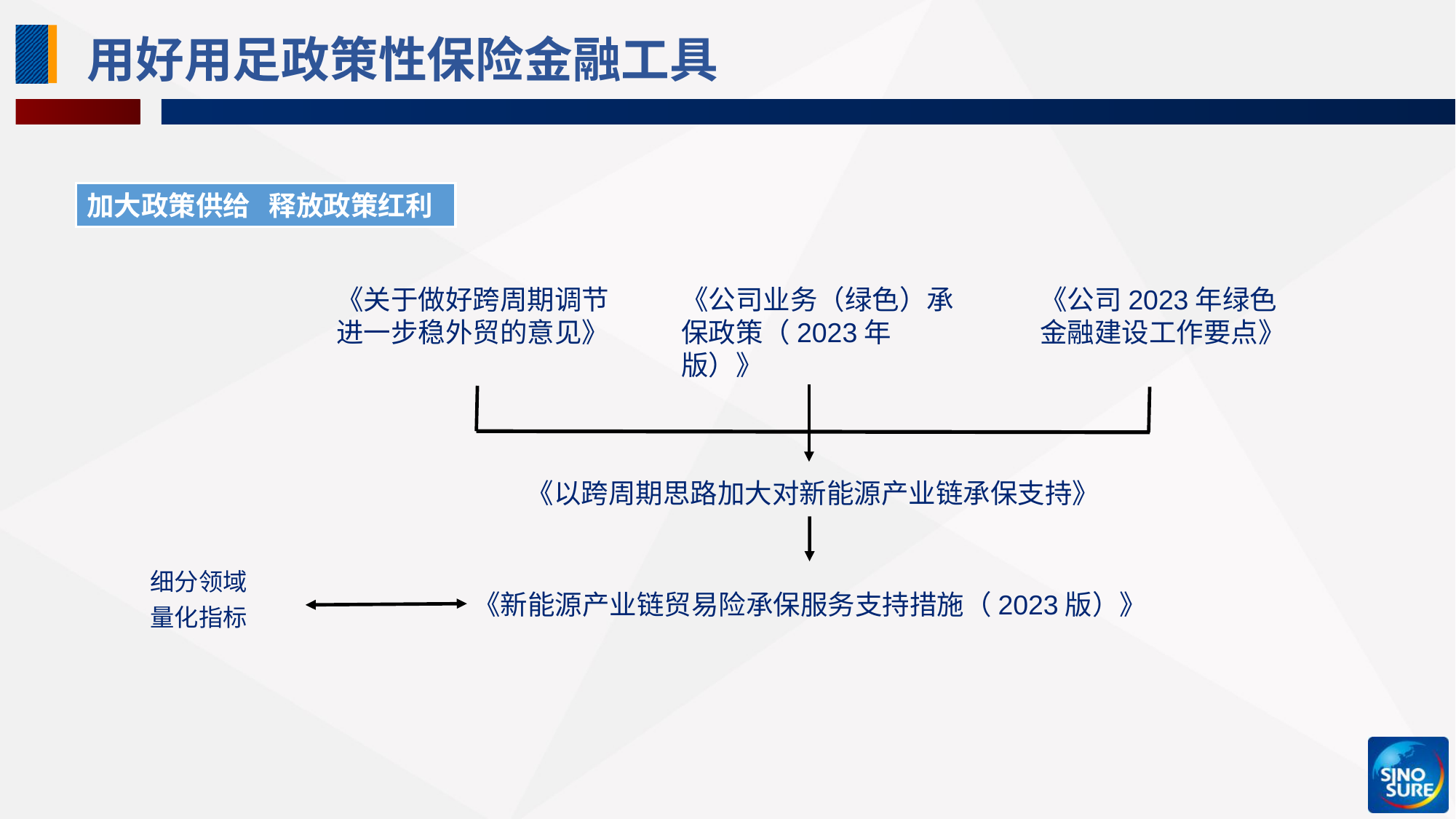

# 用好用足政策性保险金融工具
加大政策供给   释放政策红利
《关于做好跨周期调节进一步稳外贸的意见》
《公司业务（绿色）承保政策（2023年版）》
《公司2023年绿色金融建设工作要点》
《以跨周期思路加大对新能源产业链承保支持》
细分领域
量化指标
《新能源产业链贸易险承保服务支持措施（2023版）》